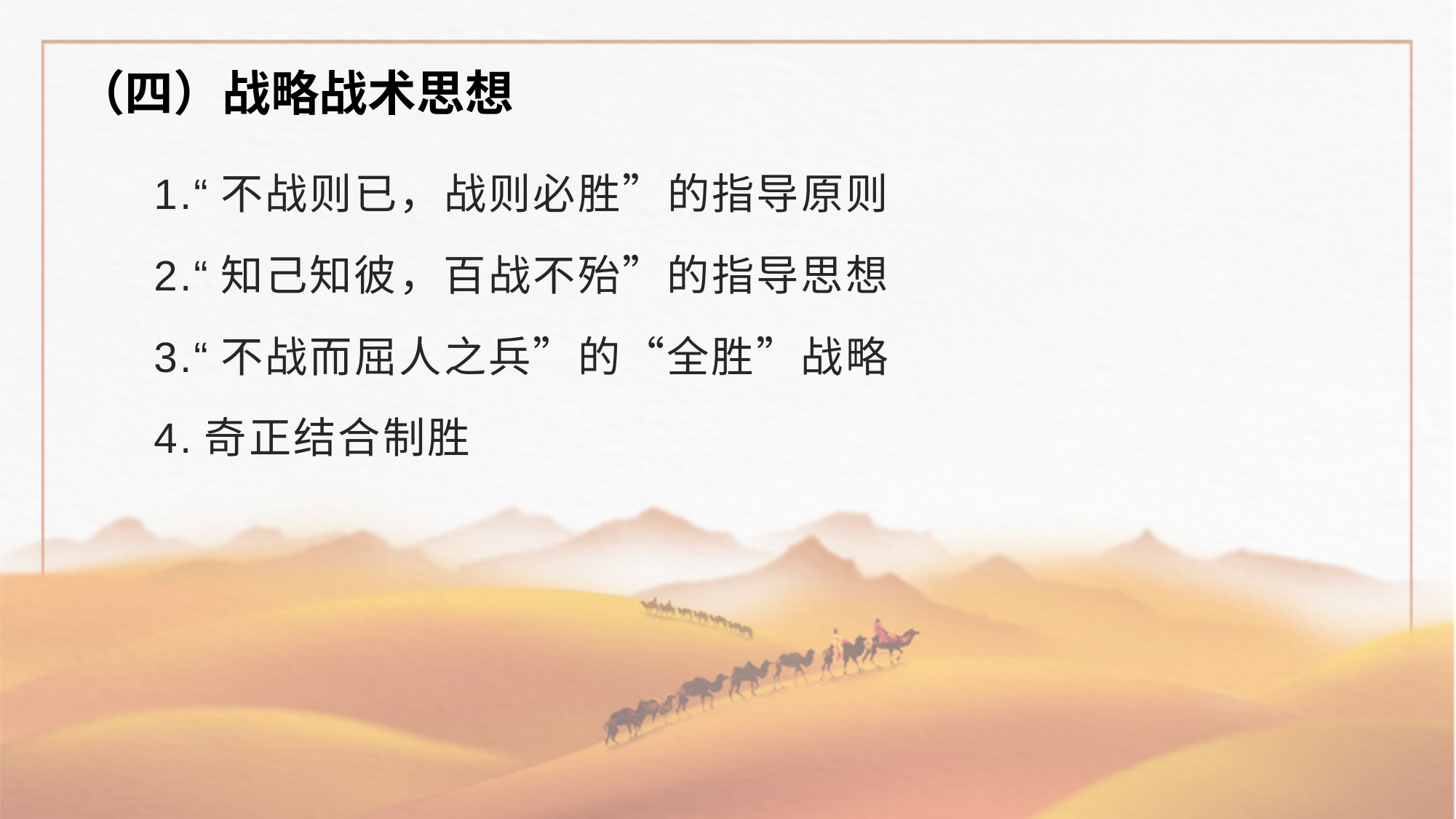

（四）战略战术思想
1.“不战则已，战则必胜”的指导原则
2.“知己知彼，百战不殆”的指导思想
3.“不战而屈人之兵”的“全胜”战略
4.奇正结合制胜